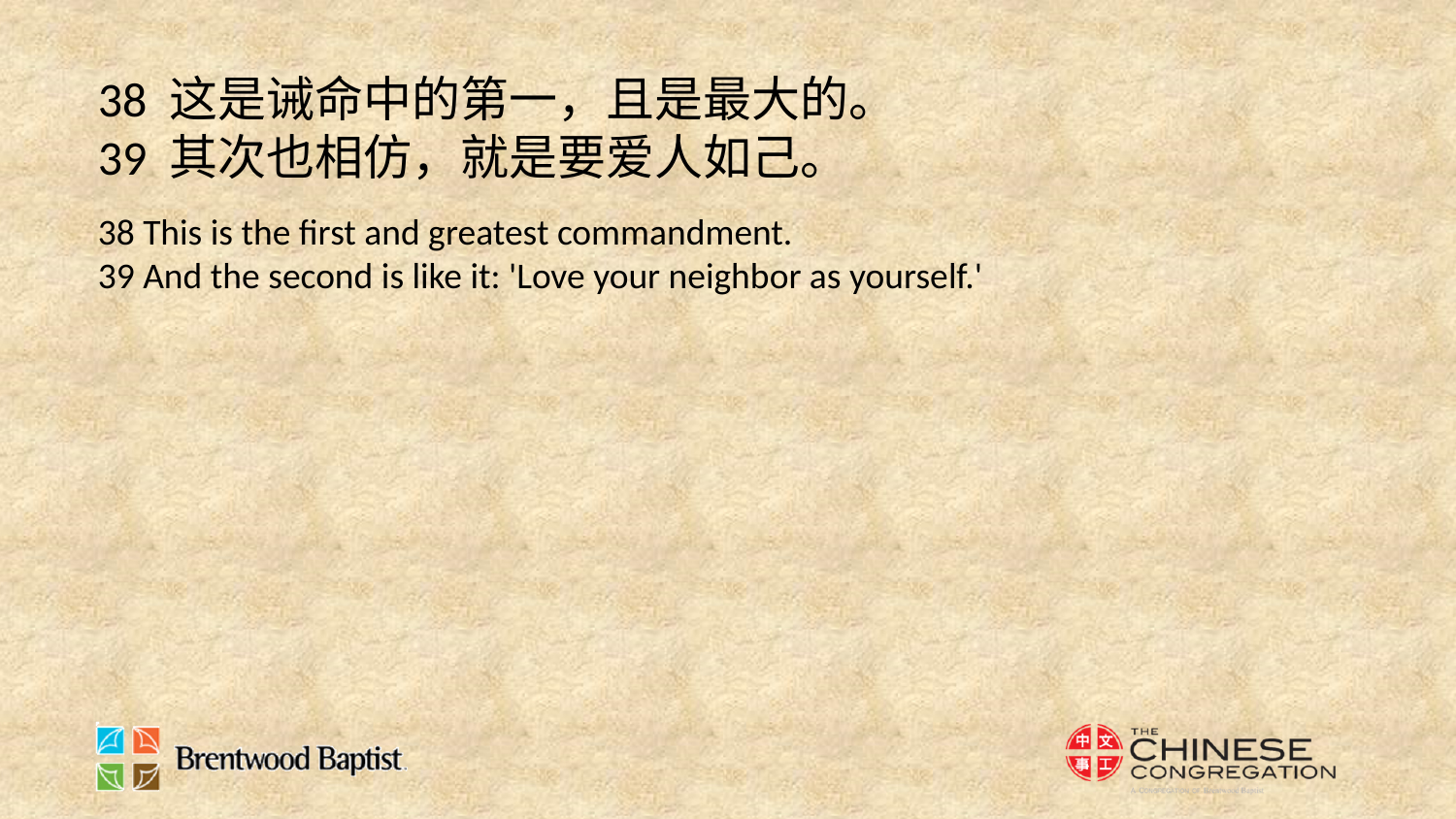

38 这是诫命中的第一，且是最大的。
39 其次也相仿，就是要爱人如己。

38 This is the first and greatest commandment.
39 And the second is like it: 'Love your neighbor as yourself.'